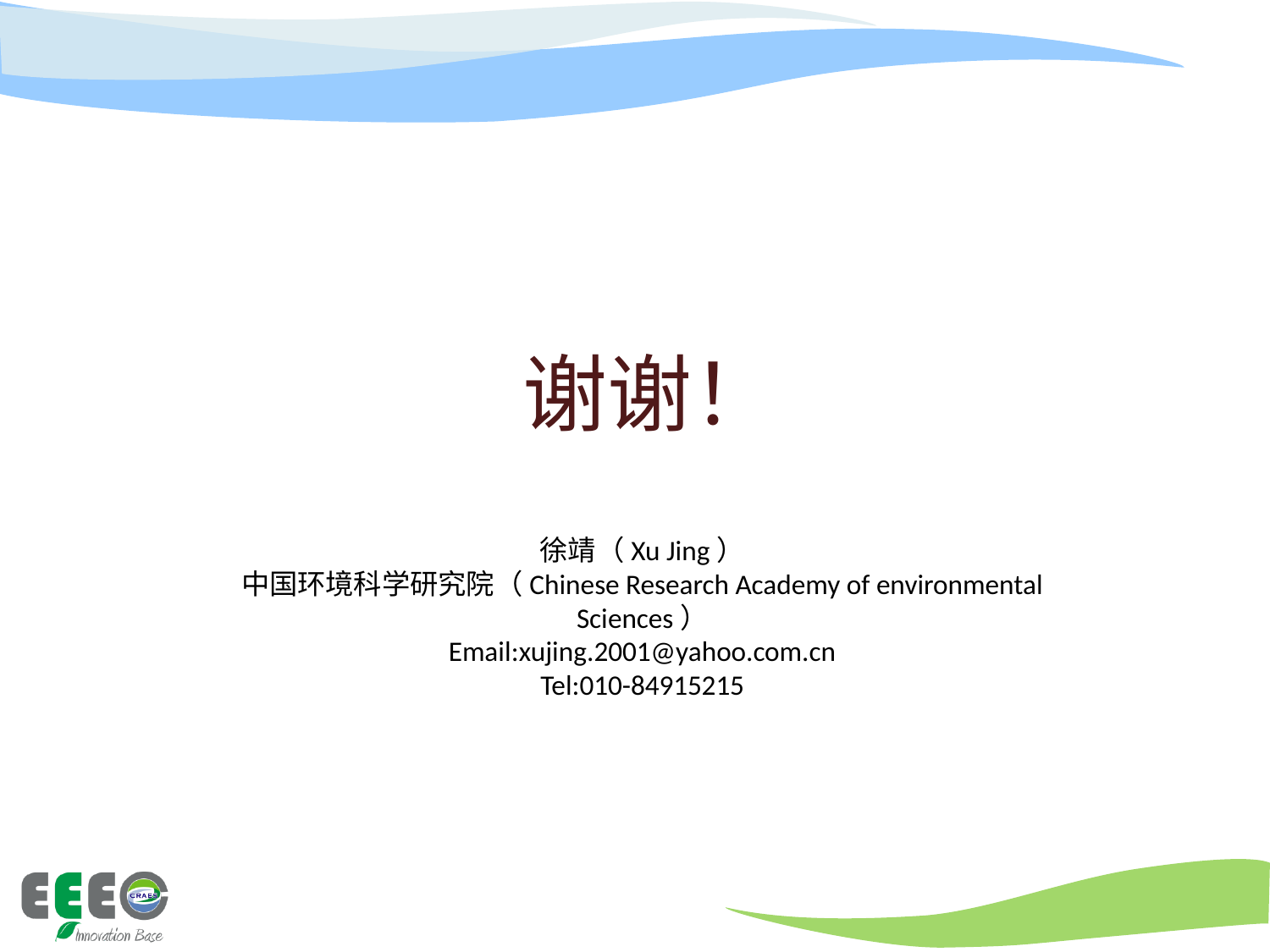

# 谢谢！
徐靖（Xu Jing）
中国环境科学研究院（Chinese Research Academy of environmental Sciences）
Email:xujing.2001@yahoo.com.cn
Tel:010-84915215